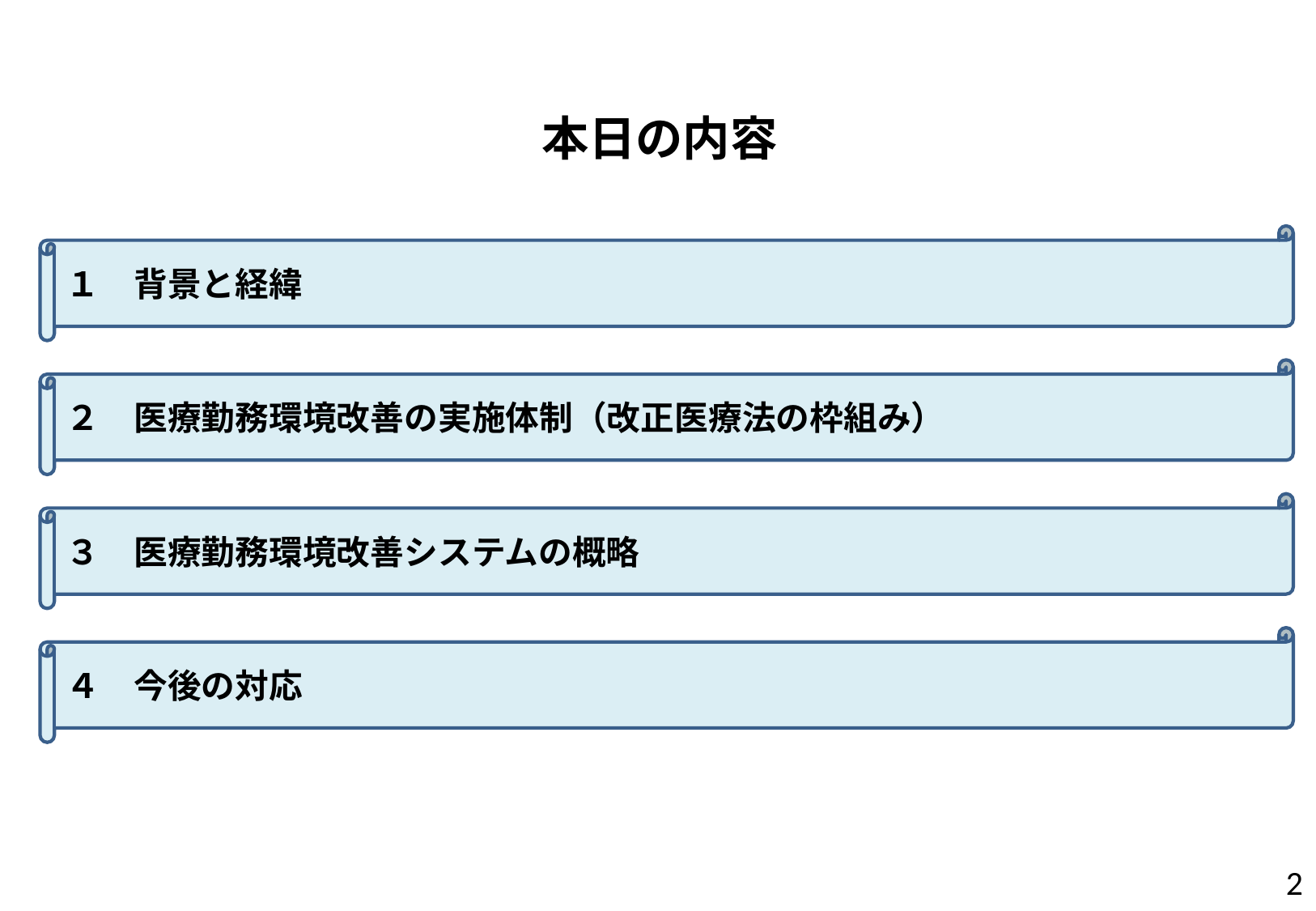

本日の内容
１　背景と経緯
２　医療勤務環境改善の実施体制（改正医療法の枠組み）
３　医療勤務環境改善システムの概略
４　今後の対応
2